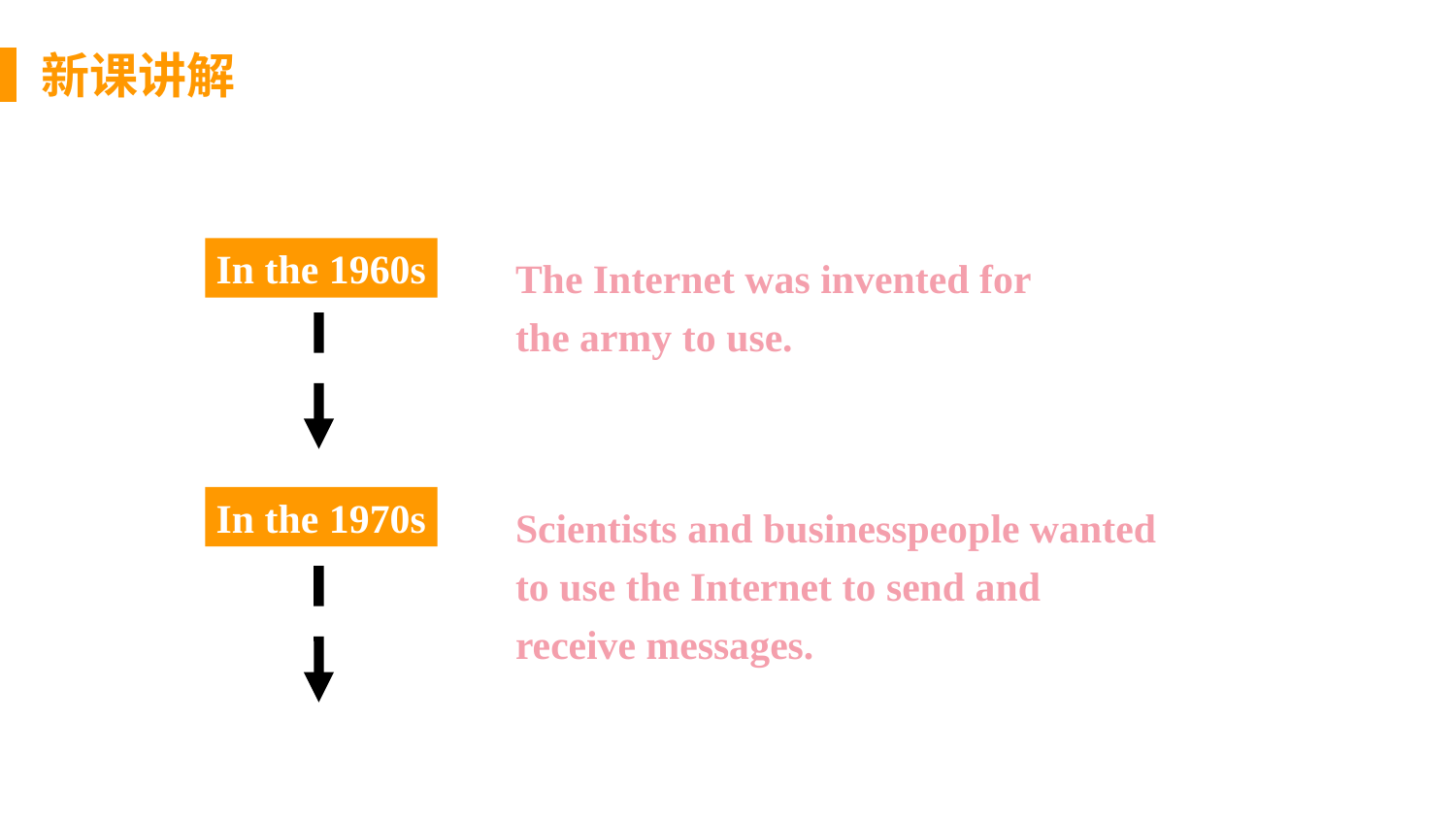

新课讲解

Now complete the time table.
In the 1960s
The Internet was invented for the army to use.

In the 1970s
Scientists and businesspeople wanted to use the Internet to send and receive messages.